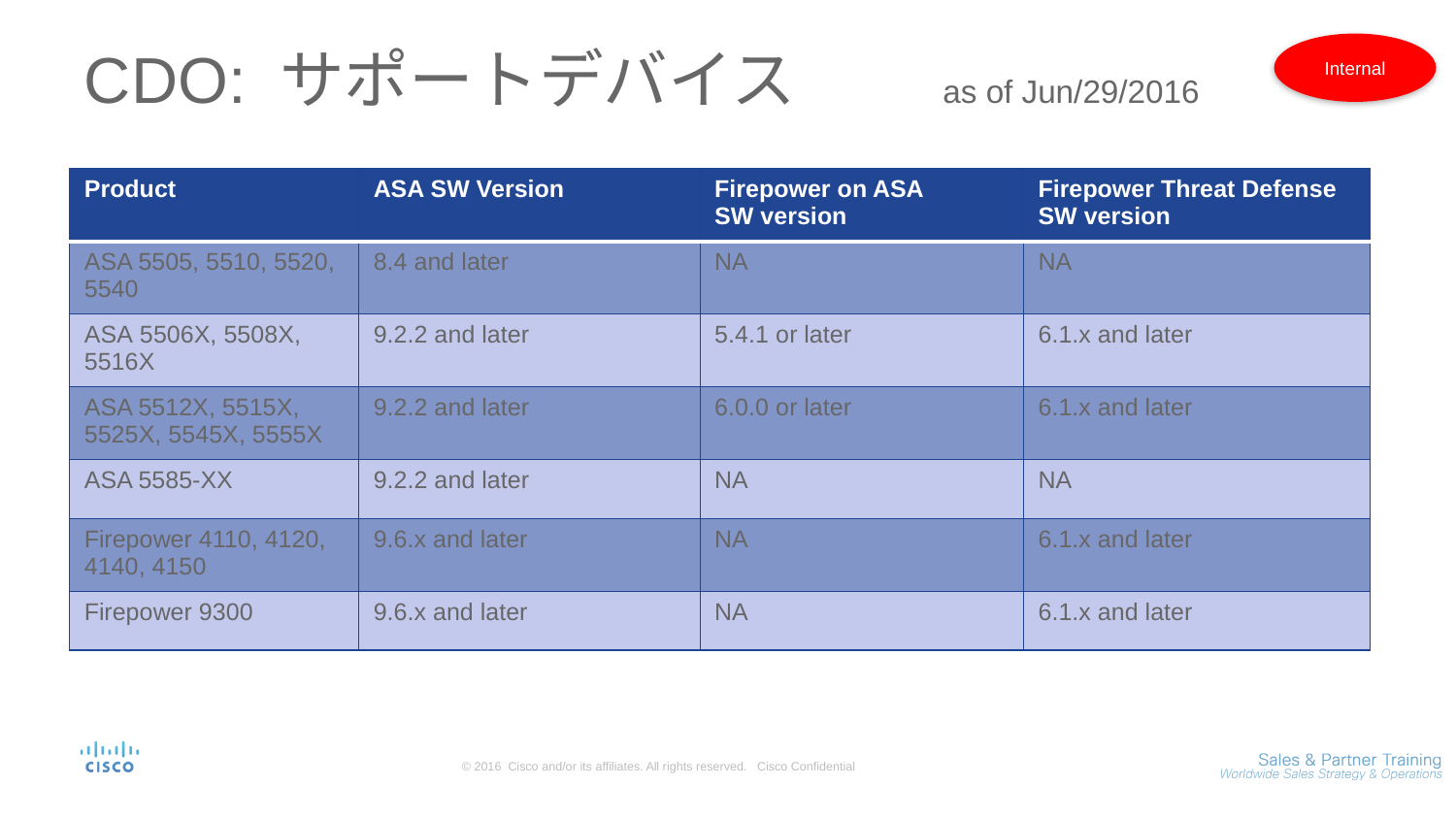

# CDO: サポートデバイス         as of Jun/29/2016

Internal
| Product | ASA SW Version | Firepower on ASA SW version | Firepower Threat Defense SW version |
| --- | --- | --- | --- |
| ASA 5505, 5510, 5520, 5540 | 8.4 and later | NA | NA |
| ASA 5506X, 5508X, 5516X | 9.2.2 and later | 5.4.1 or later | 6.1.x and later |
| ASA 5512X, 5515X, 5525X, 5545X, 5555X | 9.2.2 and later | 6.0.0 or later | 6.1.x and later |
| ASA 5585-XX | 9.2.2 and later | NA | NA |
| Firepower 4110, 4120, 4140, 4150 | 9.6.x and later | NA | 6.1.x and later |
| Firepower 9300 | 9.6.x and later | NA | 6.1.x and later |